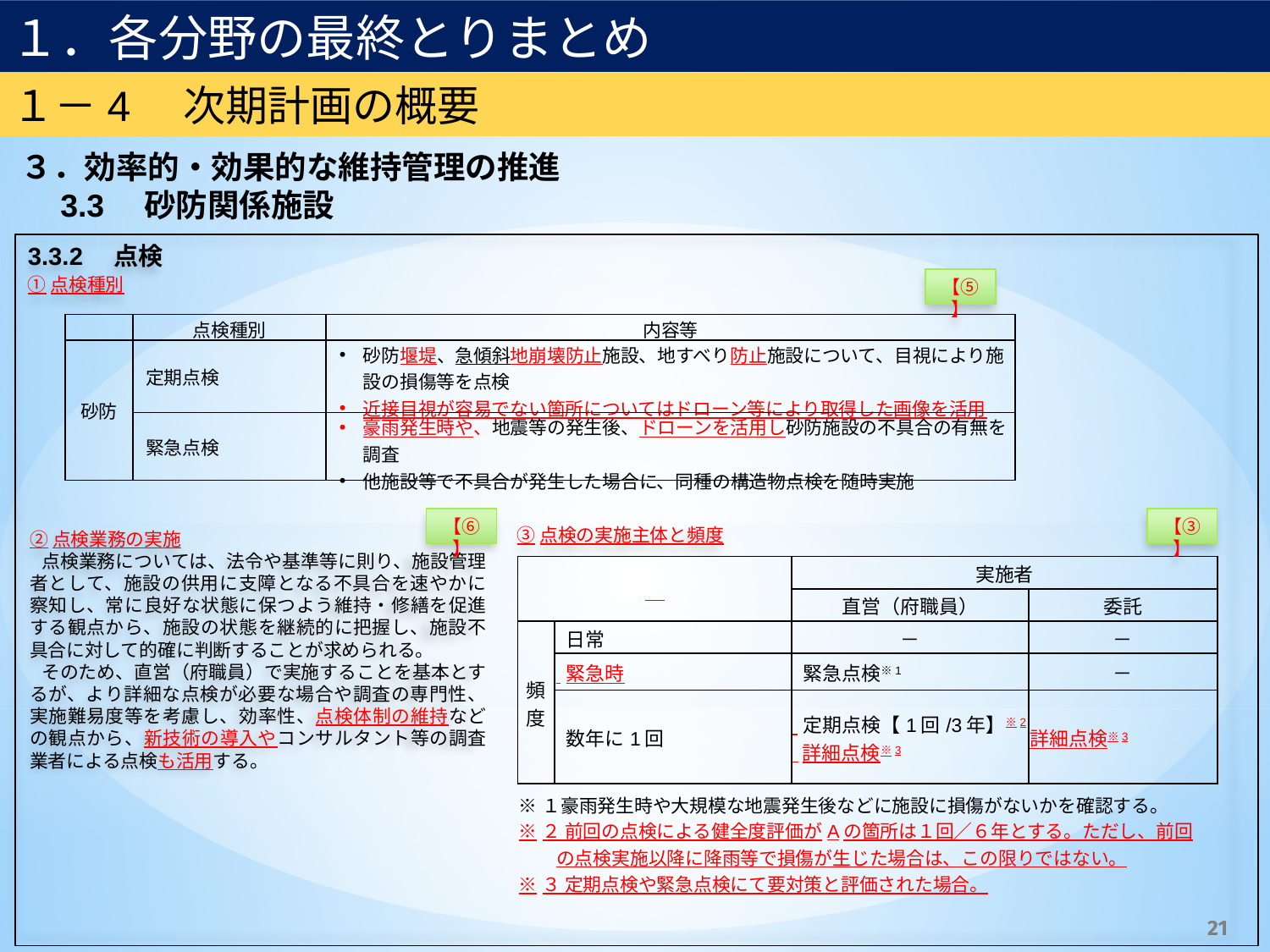

１．各分野の最終とりまとめ
１－4　次期計画の概要
３．効率的・効果的な維持管理の推進
　3.3　砂防関係施設
3.3.2　点検
①点検種別
【⑤】
|  | 点検種別 | 内容等 |
| --- | --- | --- |
| 砂防 | 定期点検 | 砂防堰堤、急傾斜地崩壊防止施設、地すべり防止施設について、目視により施設の損傷等を点検 近接目視が容易でない箇所についてはドローン等により取得した画像を活用 |
|  | 緊急点検 | 豪雨発生時や、地震等の発生後、ドローンを活用し砂防施設の不具合の有無を調査 他施設等で不具合が発生した場合に、同種の構造物点検を随時実施 |
【⑥】
【③】
③点検の実施主体と頻度
②点検業務の実施
点検業務については、法令や基準等に則り、施設管理者として、施設の供用に支障となる不具合を速やかに察知し、常に良好な状態に保つよう維持・修繕を促進する観点から、施設の状態を継続的に把握し、施設不具合に対して的確に判断することが求められる。
そのため、直営（府職員）で実施することを基本とするが、より詳細な点検が必要な場合や調査の専門性、実施難易度等を考慮し、効率性、点検体制の維持などの観点から、新技術の導入やコンサルタント等の調査業者による点検も活用する。
|  |  | 実施者 |  |
| --- | --- | --- | --- |
|  |  | 直営（府職員） | 委託 |
| 頻度 | 日常 | － | － |
|  | 緊急時 | 緊急点検※1 | － |
|  | 数年に1回 | 定期点検【1回/3年】※2 詳細点検※3 | 詳細点検※3 |
| ※１豪雨発生時や大規模な地震発生後などに施設に損傷がないかを確認する。 |
| --- |
| ※２ 前回の点検による健全度評価がAの箇所は１回／６年とする。ただし、前回の点検実施以降に降雨等で損傷が生じた場合は、この限りではない。 ※３ 定期点検や緊急点検にて要対策と評価された場合。 |
21